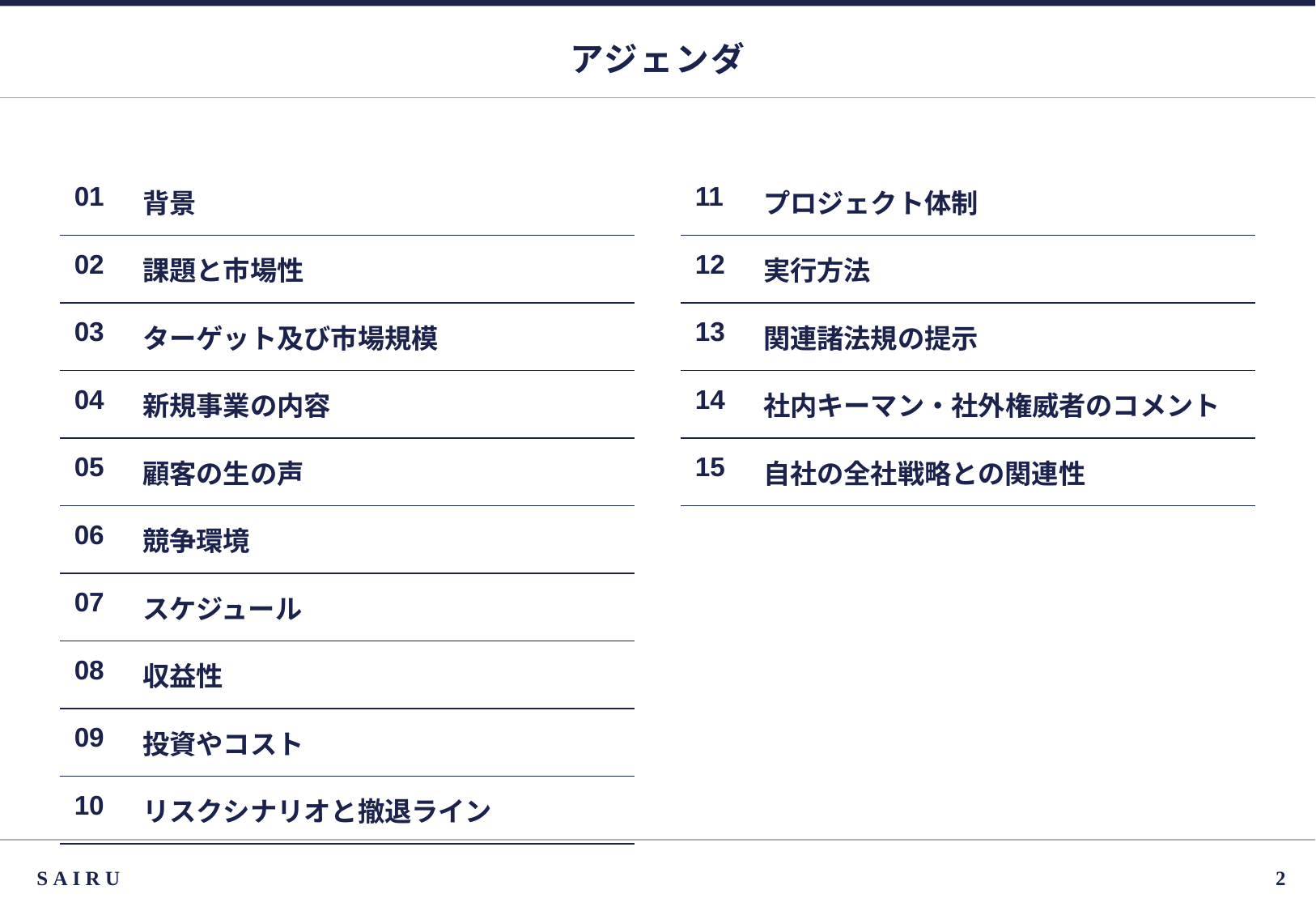

# アジェンダ
| 01 | 背景 |
| --- | --- |
| 02 | 課題と市場性 |
| 03 | ターゲット及び市場規模 |
| 04 | 新規事業の内容 |
| 05 | 顧客の生の声 |
| 06 | 競争環境 |
| 07 | スケジュール |
| 08 | 収益性 |
| 09 | 投資やコスト |
| 10 | リスクシナリオと撤退ライン |
| 11 | プロジェクト体制 |
| --- | --- |
| 12 | 実行方法 |
| 13 | 関連諸法規の提示 |
| 14 | 社内キーマン・社外権威者のコメント |
| 15 | 自社の全社戦略との関連性 |
|  |  |
|  |  |
|  |  |
|  |  |
|  |  |
SAIRU
2